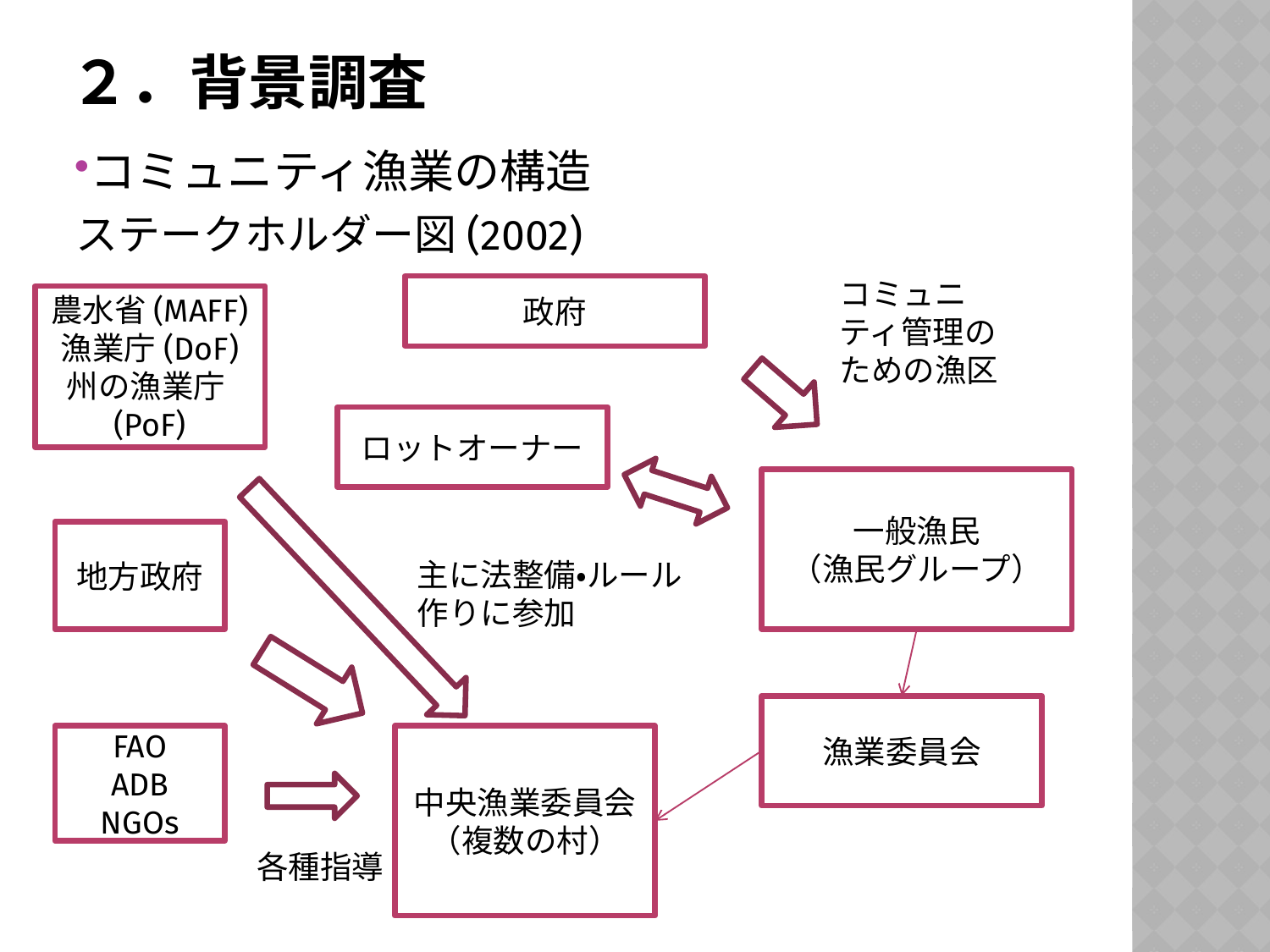

# ２．背景調査
コミュニティ漁業の構造
ステークホルダー図(2002)
コミュニティ管理のための漁区
政府
農水省(MAFF)
漁業庁(DoF)
州の漁業庁(PoF)

ロットオーナー

一般漁民
（漁民グループ）
地方政府
主に法整備・ルール作りに参加

漁業委員会
FAO
ADB
NGOs
中央漁業委員会
（複数の村）

各種指導